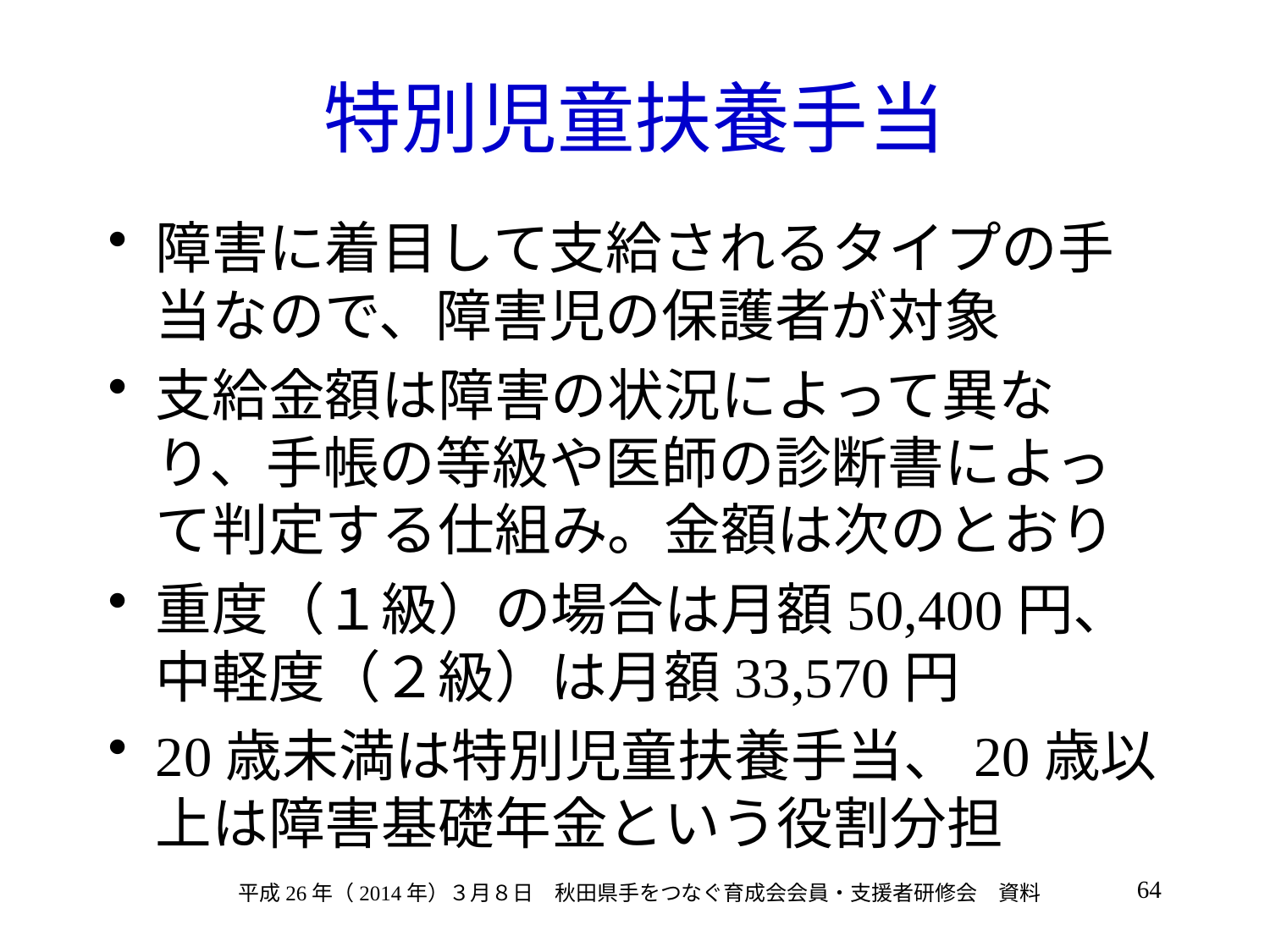

# 特別児童扶養手当
障害に着目して支給されるタイプの手当なので、障害児の保護者が対象
支給金額は障害の状況によって異なり、手帳の等級や医師の診断書によって判定する仕組み。金額は次のとおり
重度（１級）の場合は月額50,400円、中軽度（２級）は月額33,570円
20歳未満は特別児童扶養手当、20歳以上は障害基礎年金という役割分担
64